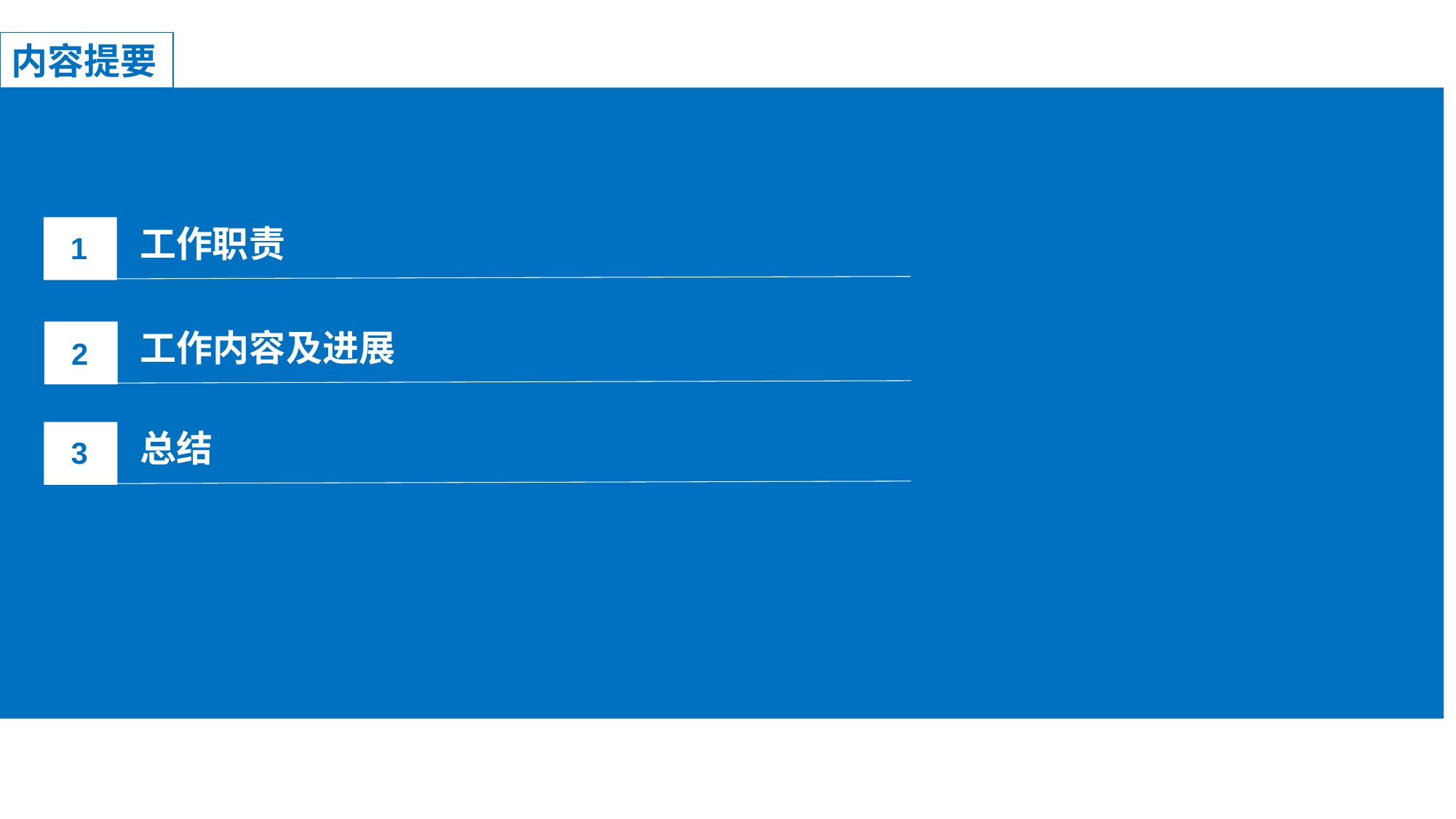

# 内容提要

1

工作职责

2

工作内容及进展

3

总结